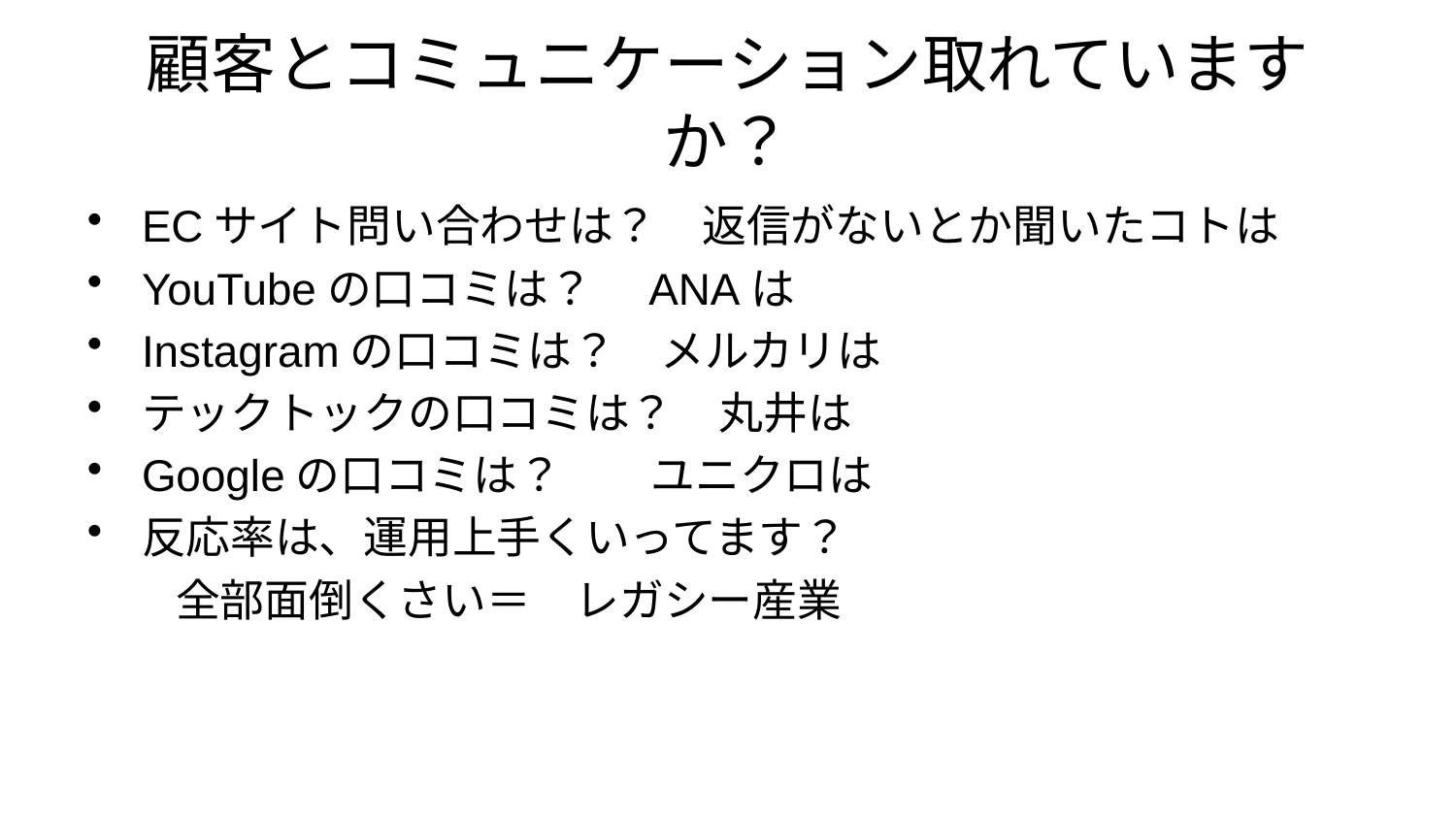

# 顧客とコミュニケーション取れていますか？
ECサイト問い合わせは？　返信がないとか聞いたコトは
YouTubeの口コミは？　ANAは
Instagramの口コミは？　メルカリは
テックトックの口コミは？　丸井は
Googleの口コミは？　　ユニクロは
反応率は、運用上手くいってます？
　　全部面倒くさい＝　レガシー産業